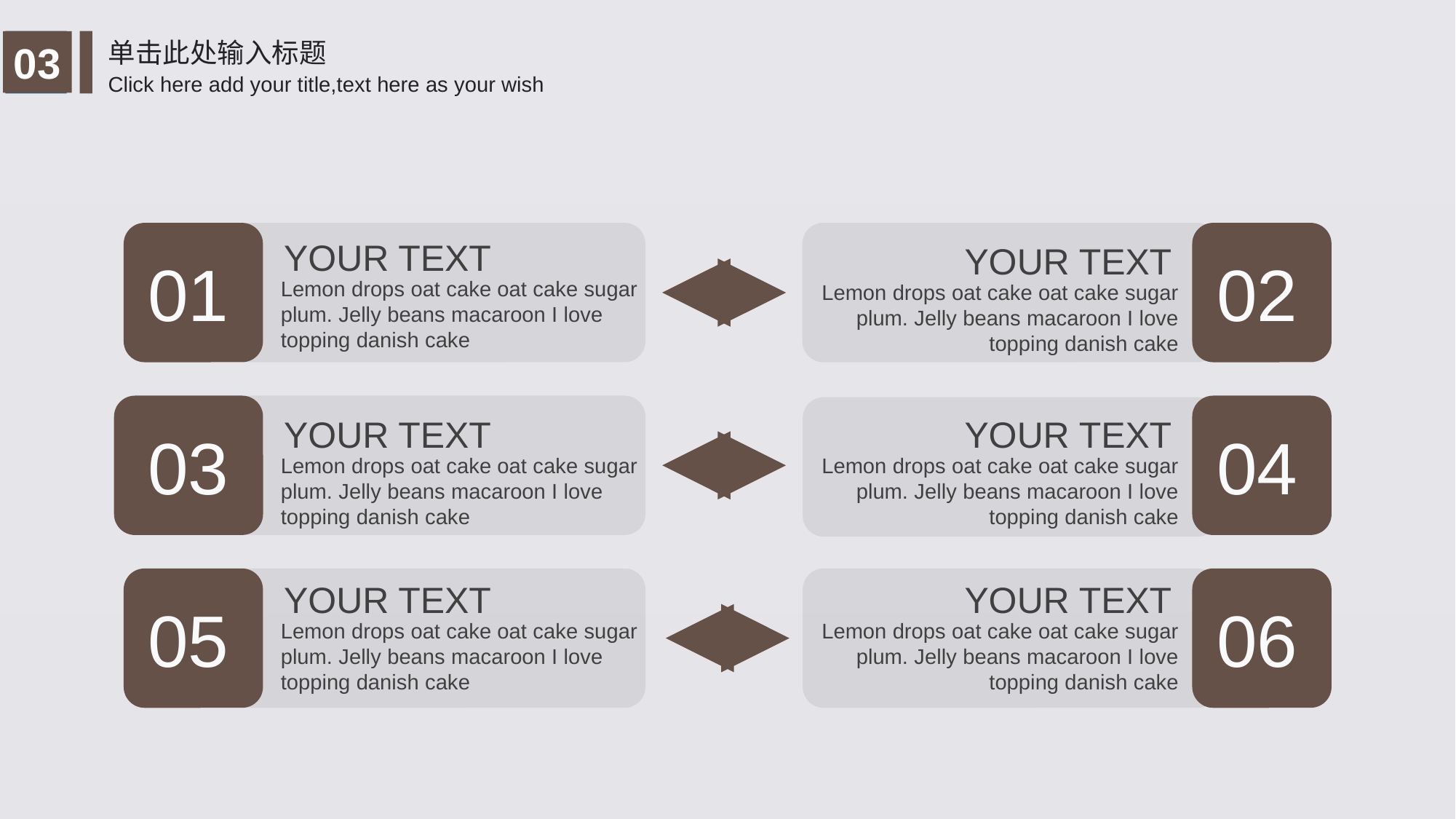

单击此处输入标题
03

Click here add your title,text here as your wish

 YOUR TEXT
Lemon drops oat cake oat cake sugar plum. Jelly beans macaroon I love topping danish cake
 YOUR TEXT
Lemon drops oat cake oat cake sugar plum. Jelly beans macaroon I love topping danish cake
02
01

 YOUR TEXT
Lemon drops oat cake oat cake sugar plum. Jelly beans macaroon I love topping danish cake
 YOUR TEXT
Lemon drops oat cake oat cake sugar plum. Jelly beans macaroon I love topping danish cake
03
04

 YOUR TEXT
Lemon drops oat cake oat cake sugar plum. Jelly beans macaroon I love topping danish cake
 YOUR TEXT
Lemon drops oat cake oat cake sugar plum. Jelly beans macaroon I love topping danish cake
06
05